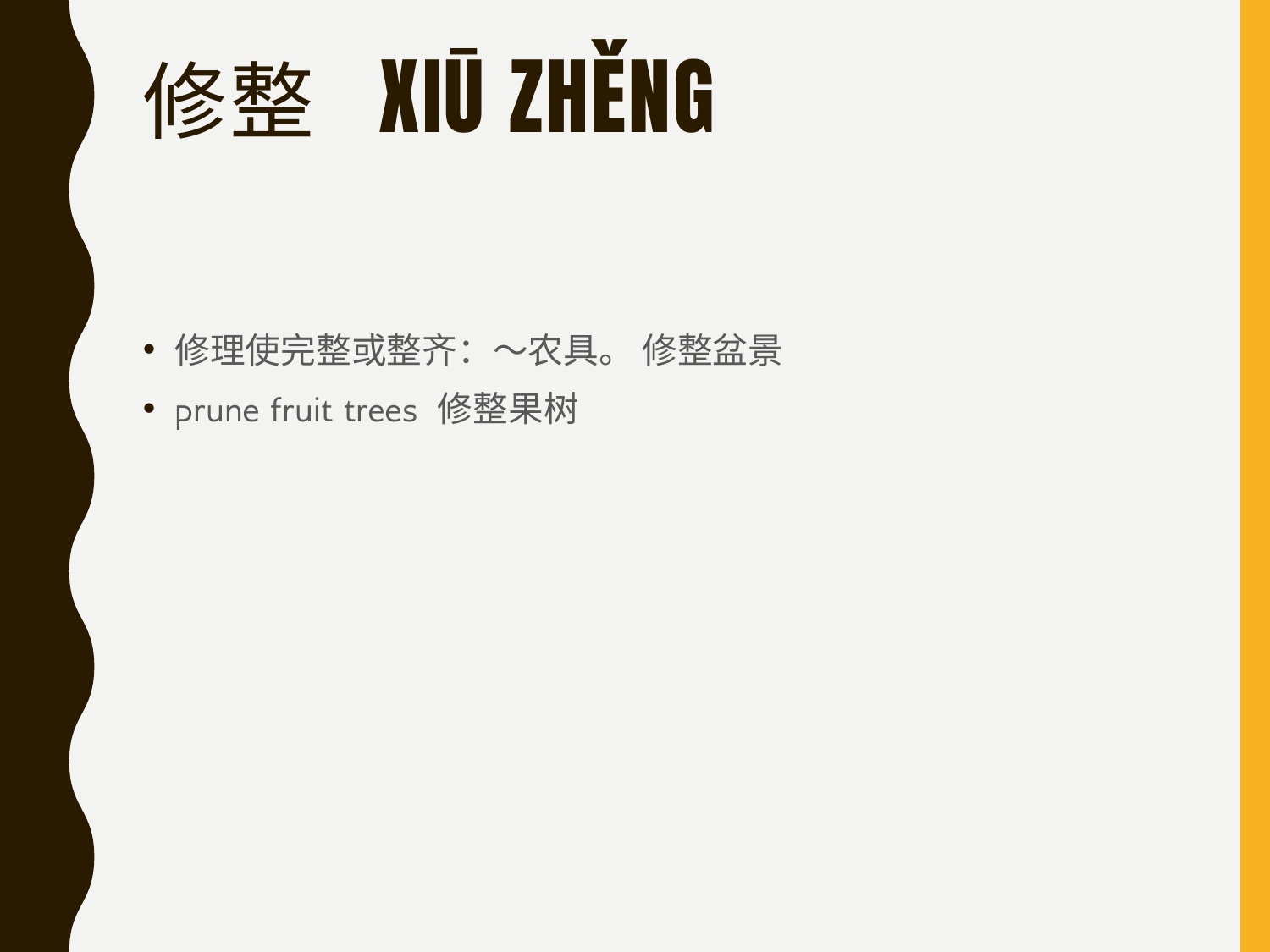

# 修整  xiū zhěng
修理使完整或整齐：～农具。 修整盆景
prune fruit trees 修整果树